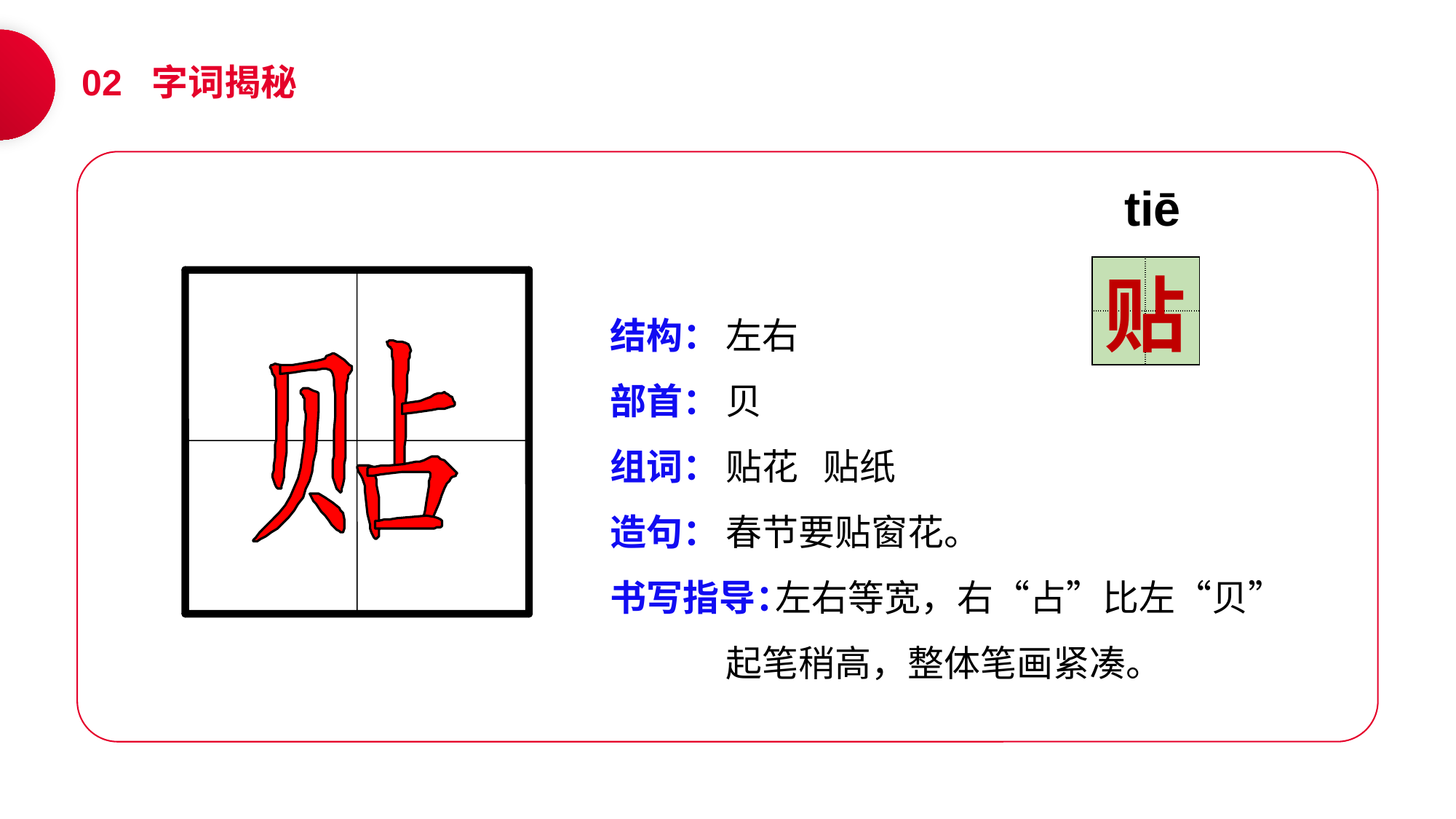

02  字词揭秘
tiē
|  |  |
| --- | --- |
|  |  |
贴

结构：
部首：
组词：
造句：
书写指导：

左右
贝
贴花   贴纸
春节要贴窗花。
     左右等宽，右“占”比左“贝”起笔稍高，整体笔画紧凑。